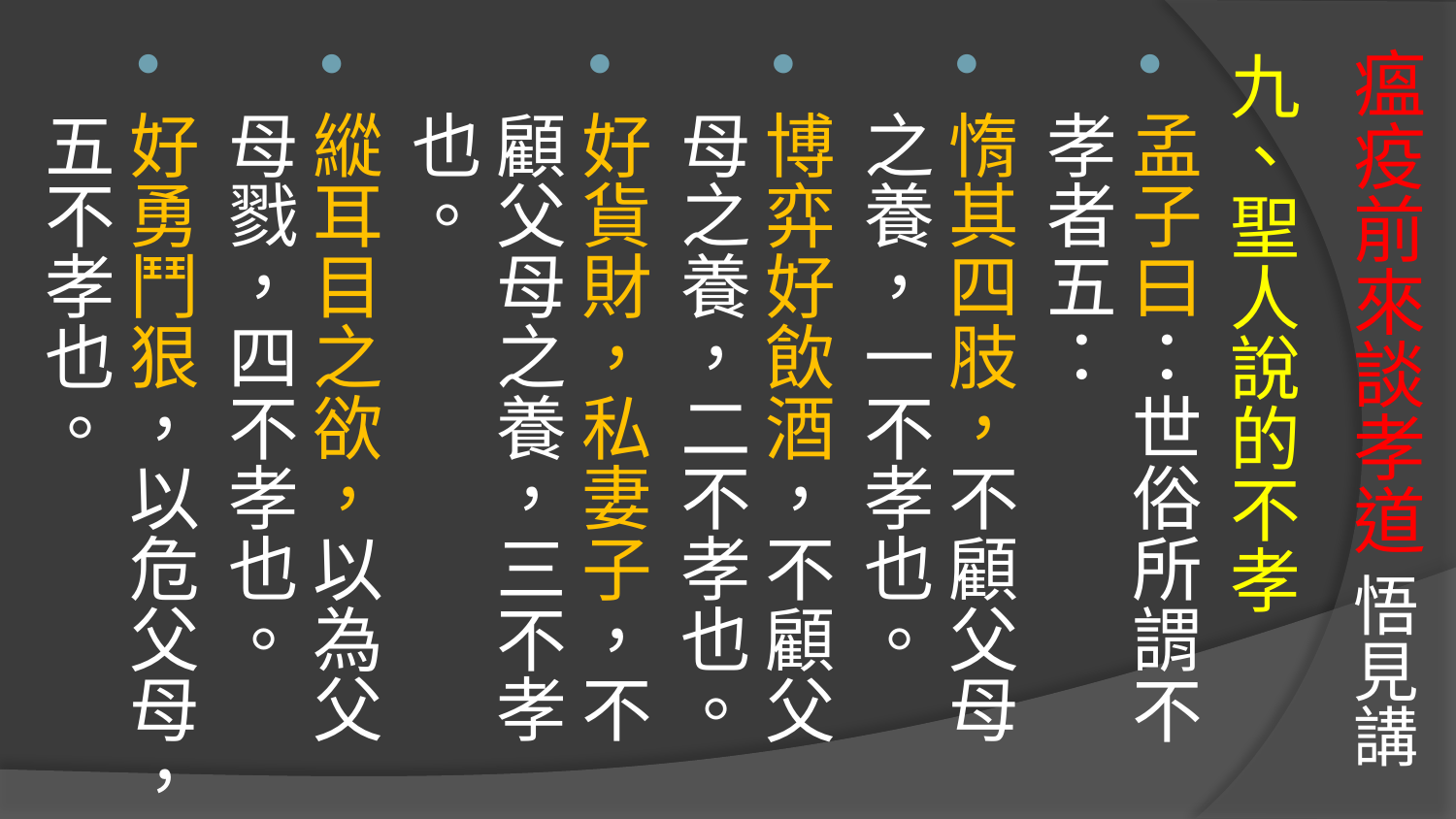

# 瘟疫前來談孝道 悟見講
九、聖人說的不孝
孟子曰：世俗所謂不孝者五：
惰其四肢，不顧父母之養，一不孝也。
博弈好飲酒，不顧父母之養，二不孝也。
好貨財，私妻子，不顧父母之養，三不孝也。
縱耳目之欲，以為父母戮，四不孝也。
好勇鬥狠，以危父母，五不孝也。